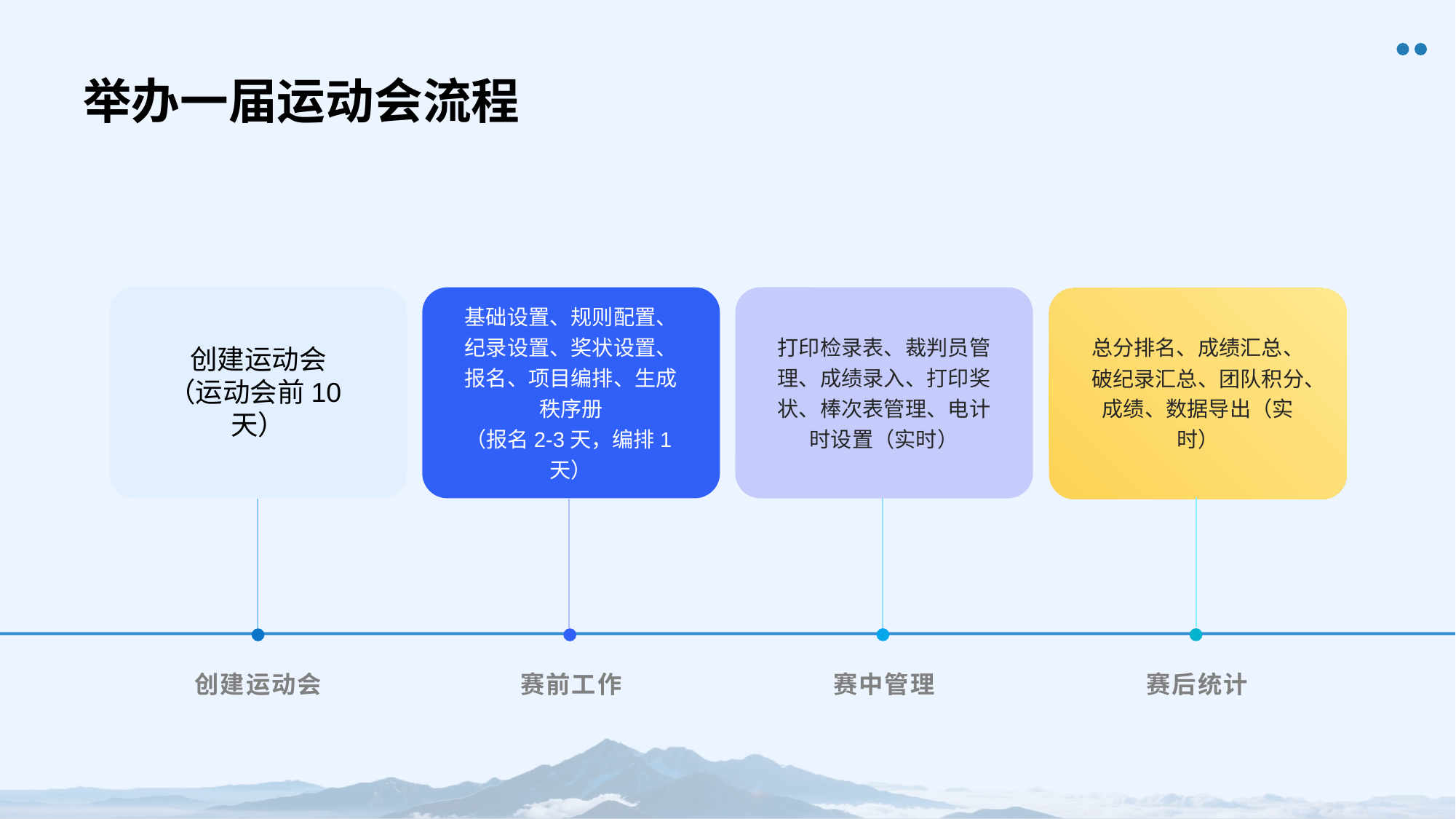

# 举办一届运动会流程

基础设置、规则配置、纪录设置、奖状设置、报名、项目编排、生成秩序册
（报名2-3天，编排1天）
打印检录表、裁判员管理、成绩录入、打印奖状、棒次表管理、电计时设置（实时）
总分排名、成绩汇总、破纪录汇总、团队积分、成绩、数据导出（实时）
创建运动会
（运动会前10天）

创建运动会
赛前工作
赛中管理
赛后统计